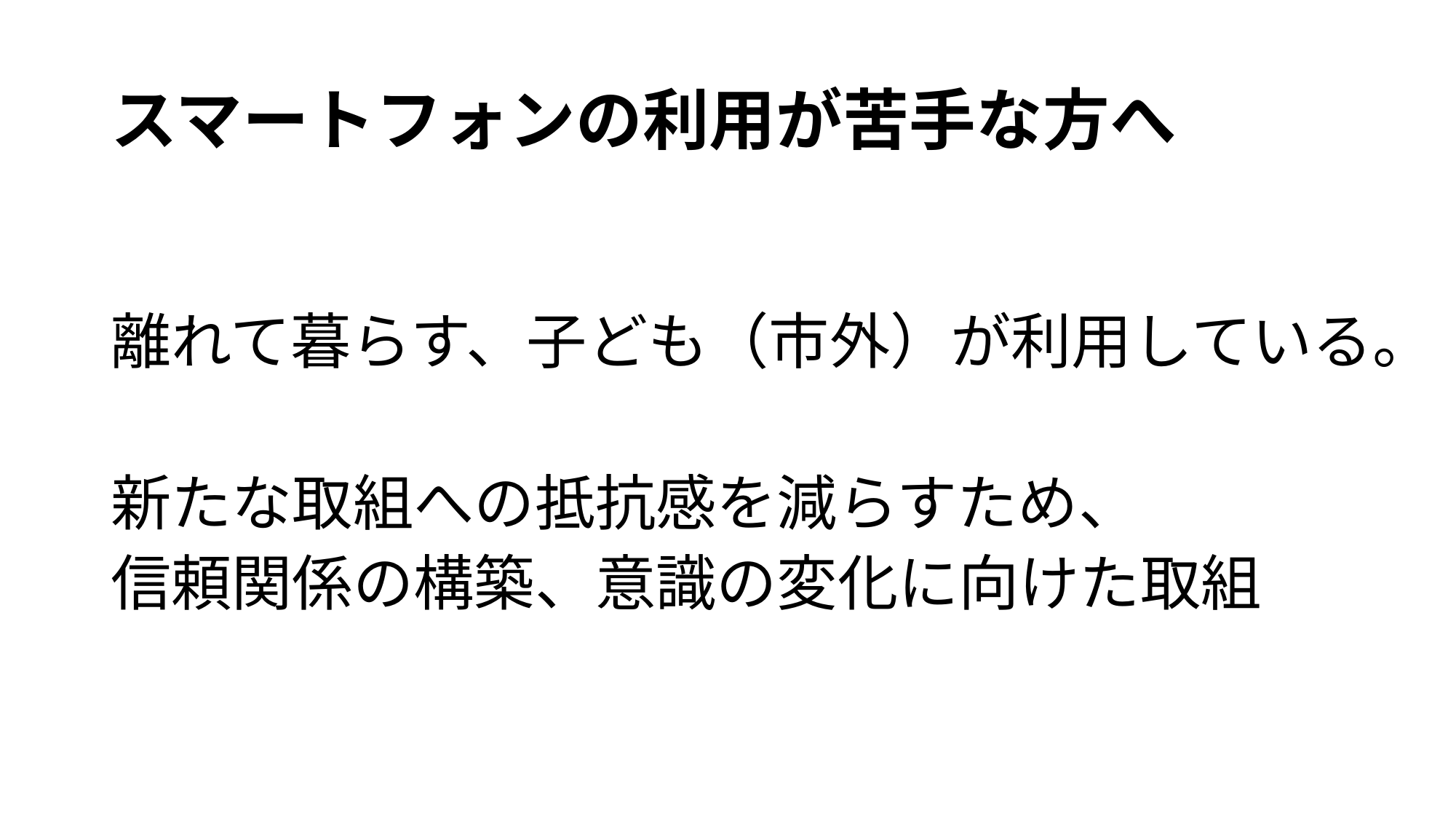

# スマートフォンの利用が苦手な方へ

離れて暮らす、子ども（市外）が利用している。

新たな取組への抵抗感を減らすため、
信頼関係の構築、意識の変化に向けた取組